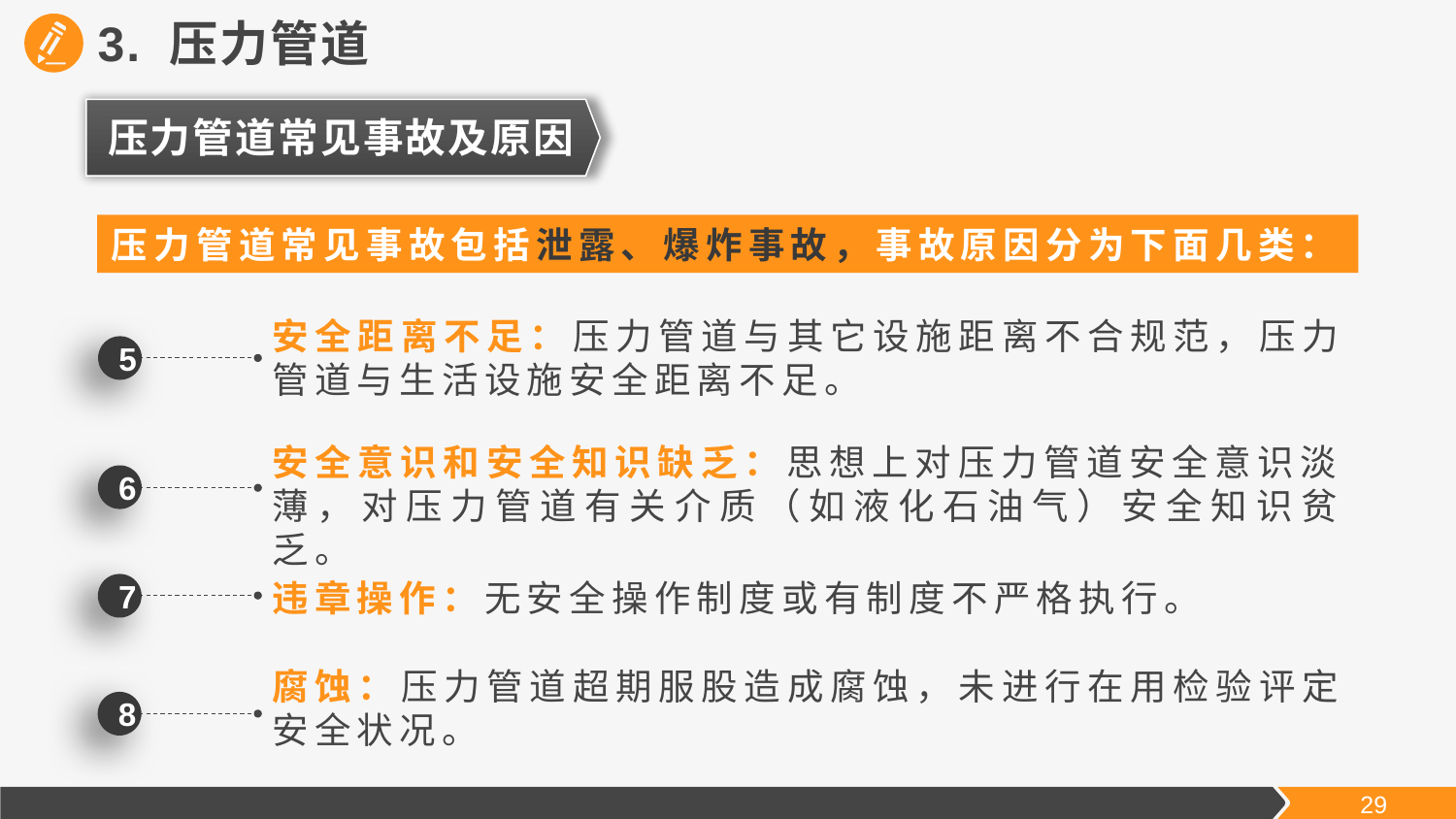

3. 压力管道

压力管道常见事故及原因
压力管道常见事故包括泄露、爆炸事故，事故原因分为下面几类：
安全距离不足：压力管道与其它设施距离不合规范，压力管道与生活设施安全距离不足。
5
6
7
8
安全意识和安全知识缺乏：思想上对压力管道安全意识淡薄，对压力管道有关介质（如液化石油气）安全知识贫乏。
违章操作：无安全操作制度或有制度不严格执行。
腐蚀：压力管道超期服股造成腐蚀，未进行在用检验评定安全状况。